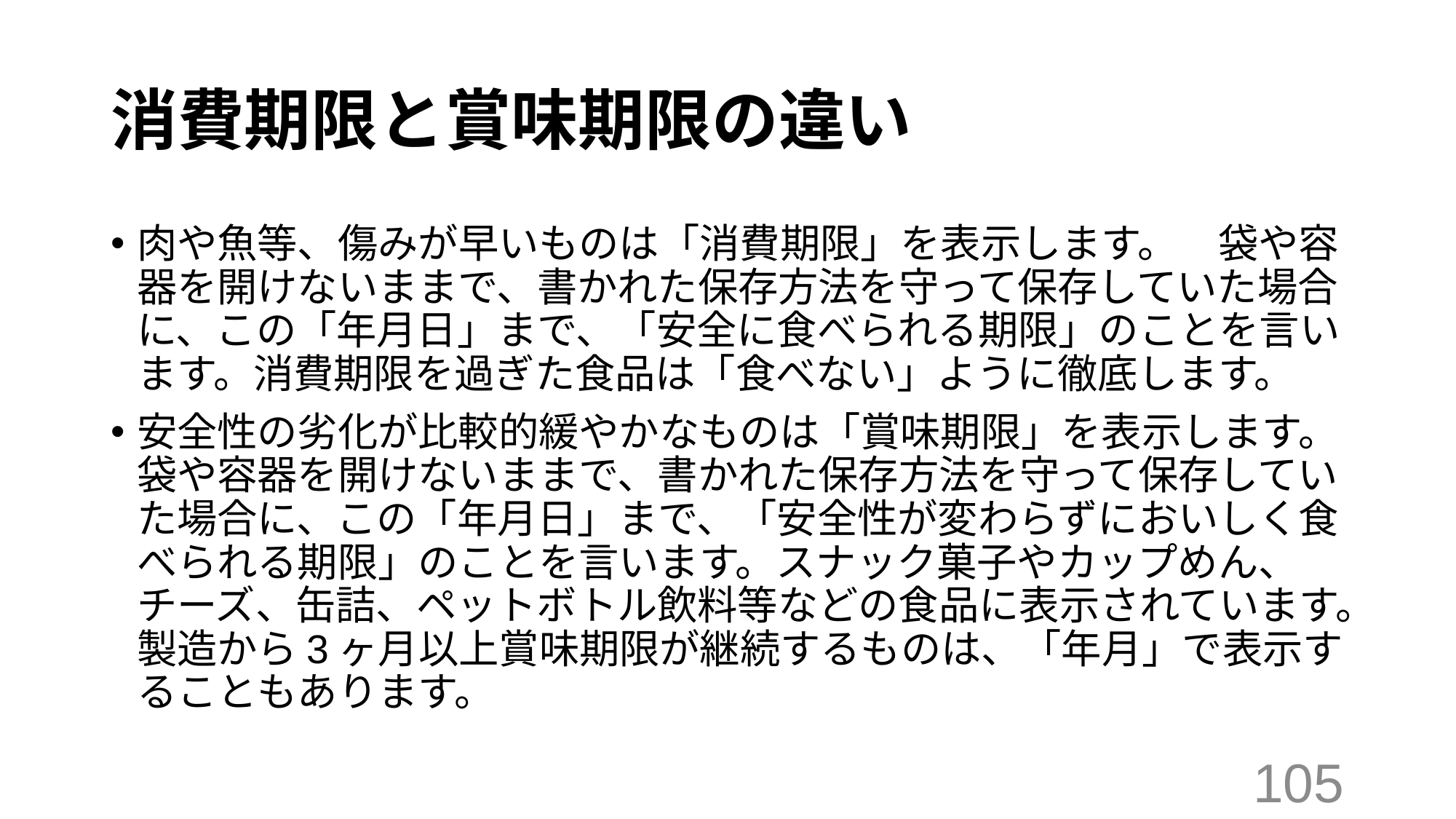

# 消費期限と賞味期限の違い
肉や魚等、傷みが早いものは「消費期限」を表示します。　袋や容器を開けないままで、書かれた保存方法を守って保存していた場合に、この「年月日」まで、「安全に食べられる期限」のことを言います。消費期限を過ぎた食品は「食べない」ように徹底します。
安全性の劣化が比較的緩やかなものは「賞味期限」を表示します。袋や容器を開けないままで、書かれた保存方法を守って保存していた場合に、この「年月日」まで、「安全性が変わらずにおいしく食べられる期限」のことを言います。スナック菓子やカップめん、チーズ、缶詰、ペットボトル飲料等などの食品に表示されています。製造から3ヶ月以上賞味期限が継続するものは、「年月」で表示することもあります。
105